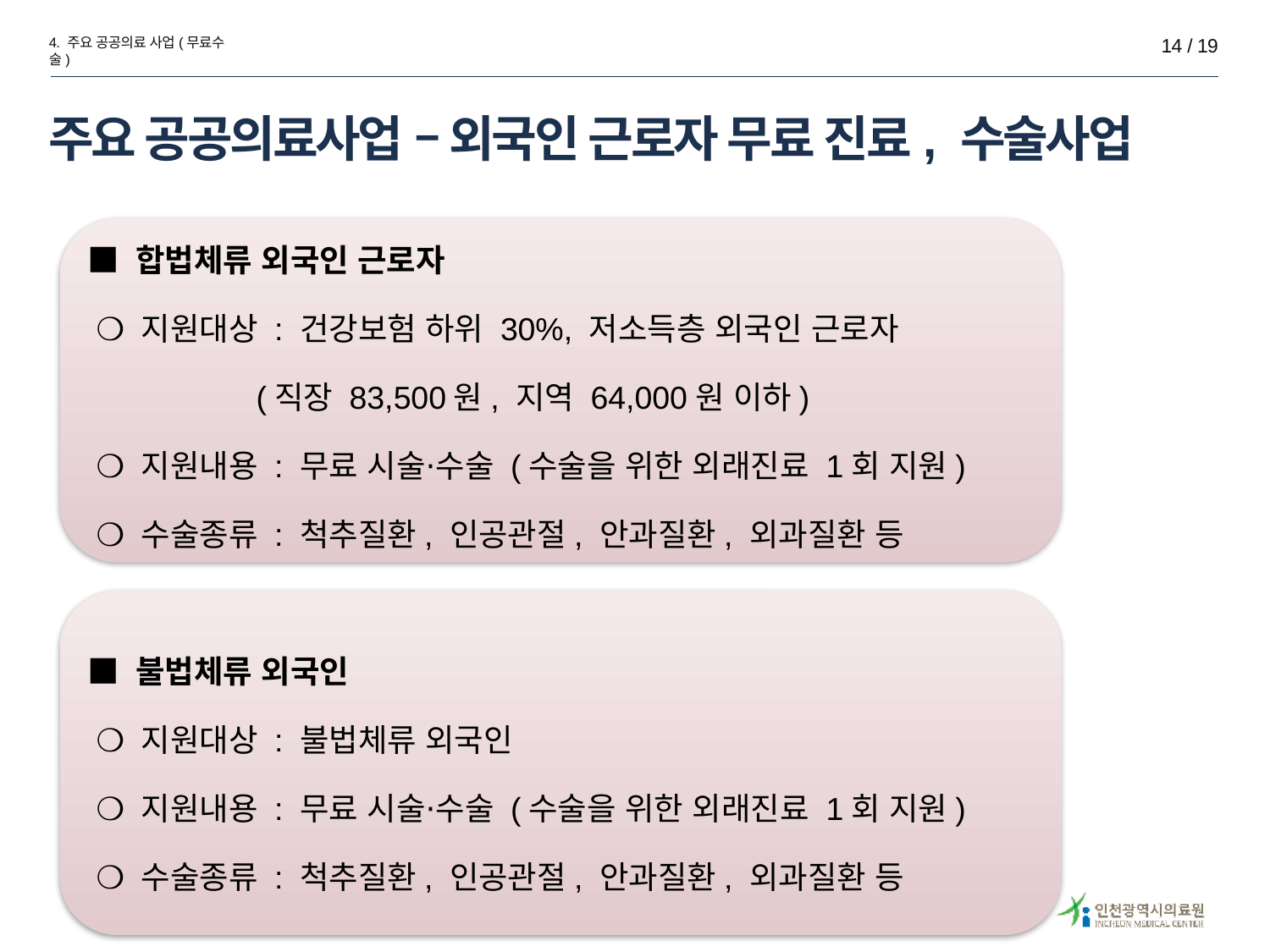

4. 주요 공공의료 사업(무료수술)
14 / 19
# 주요 공공의료사업 – 외국인 근로자 무료 진료, 수술사업
■ 합법체류 외국인 근로자
 ❍ 지원대상 : 건강보험 하위 30%, 저소득층 외국인 근로자
                   (직장 83,500원, 지역 64,000원 이하)
 ❍ 지원내용 : 무료 시술⋅수술 (수술을 위한 외래진료 1회 지원)
 ❍ 수술종류 : 척추질환, 인공관절, 안과질환, 외과질환 등

■ 불법체류 외국인
 ❍ 지원대상 : 불법체류 외국인
 ❍ 지원내용 : 무료 시술⋅수술 (수술을 위한 외래진료 1회 지원)
 ❍ 수술종류 : 척추질환, 인공관절, 안과질환, 외과질환 등